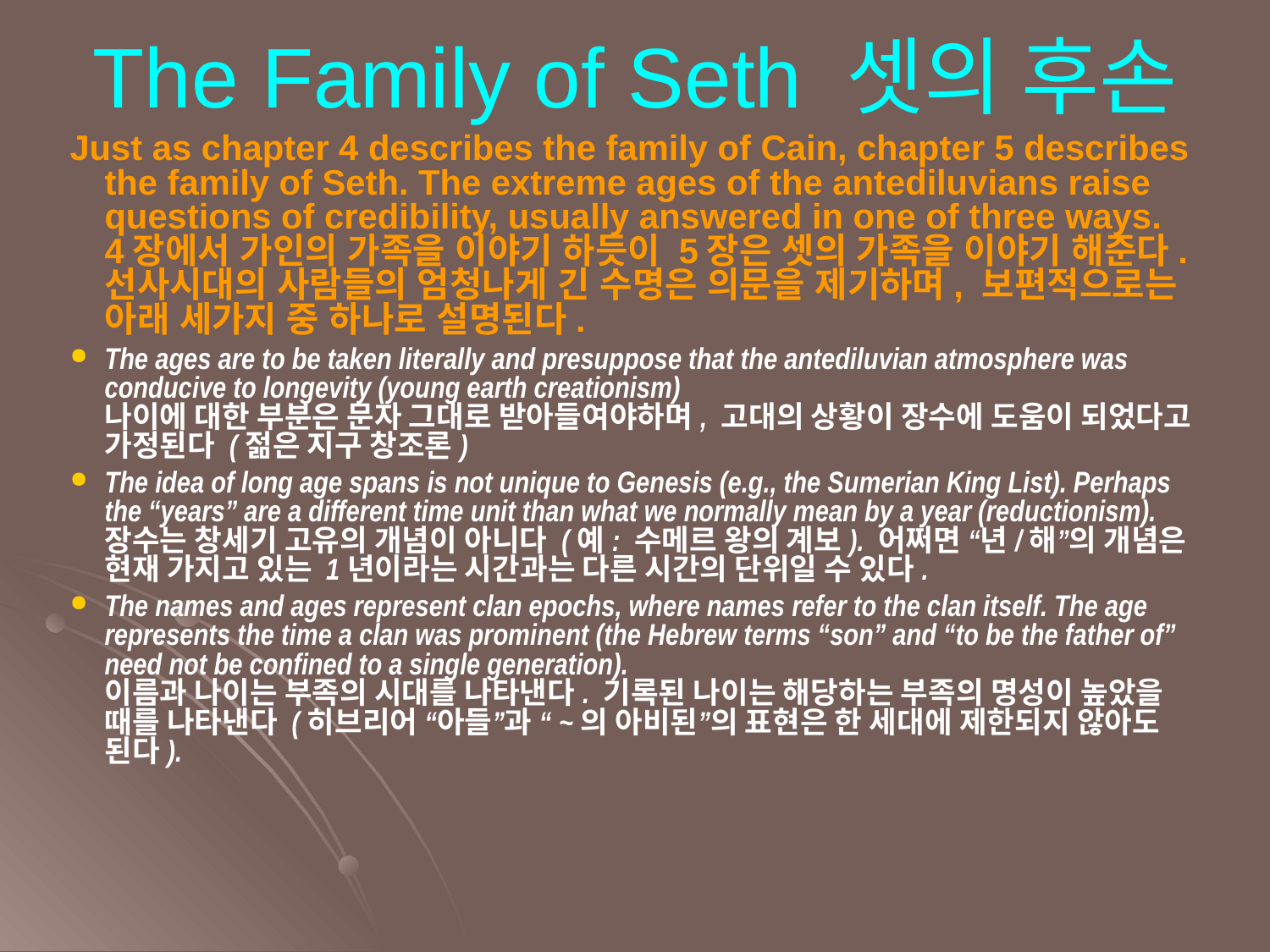

The Family of Seth 셋의 후손
Just as chapter 4 describes the family of Cain, chapter 5 describes the family of Seth. The extreme ages of the antediluvians raise questions of credibility, usually answered in one of three ways.
4장에서 가인의 가족을 이야기 하듯이 5장은 셋의 가족을 이야기 해준다. 선사시대의 사람들의 엄청나게 긴 수명은 의문을 제기하며, 보편적으로는 아래 세가지 중 하나로 설명된다.
The ages are to be taken literally and presuppose that the antediluvian atmosphere was conducive to longevity (young earth creationism)
나이에 대한 부분은 문자 그대로 받아들여야하며, 고대의 상황이 장수에 도움이 되었다고 가정된다 (젊은 지구 창조론)
The idea of long age spans is not unique to Genesis (e.g., the Sumerian King List). Perhaps the “years” are a different time unit than what we normally mean by a year (reductionism).
장수는 창세기 고유의 개념이 아니다 (예: 수메르 왕의 계보). 어쩌면 “년/해”의 개념은 현재 가지고 있는 1년이라는 시간과는 다른 시간의 단위일 수 있다.
The names and ages represent clan epochs, where names refer to the clan itself. The age represents the time a clan was prominent (the Hebrew terms “son” and “to be the father of” need not be confined to a single generation).
이름과 나이는 부족의 시대를 나타낸다. 기록된 나이는 해당하는 부족의 명성이 높았을 때를 나타낸다 (히브리어 “아들”과 “~의 아비된”의 표현은 한 세대에 제한되지 않아도 된다).